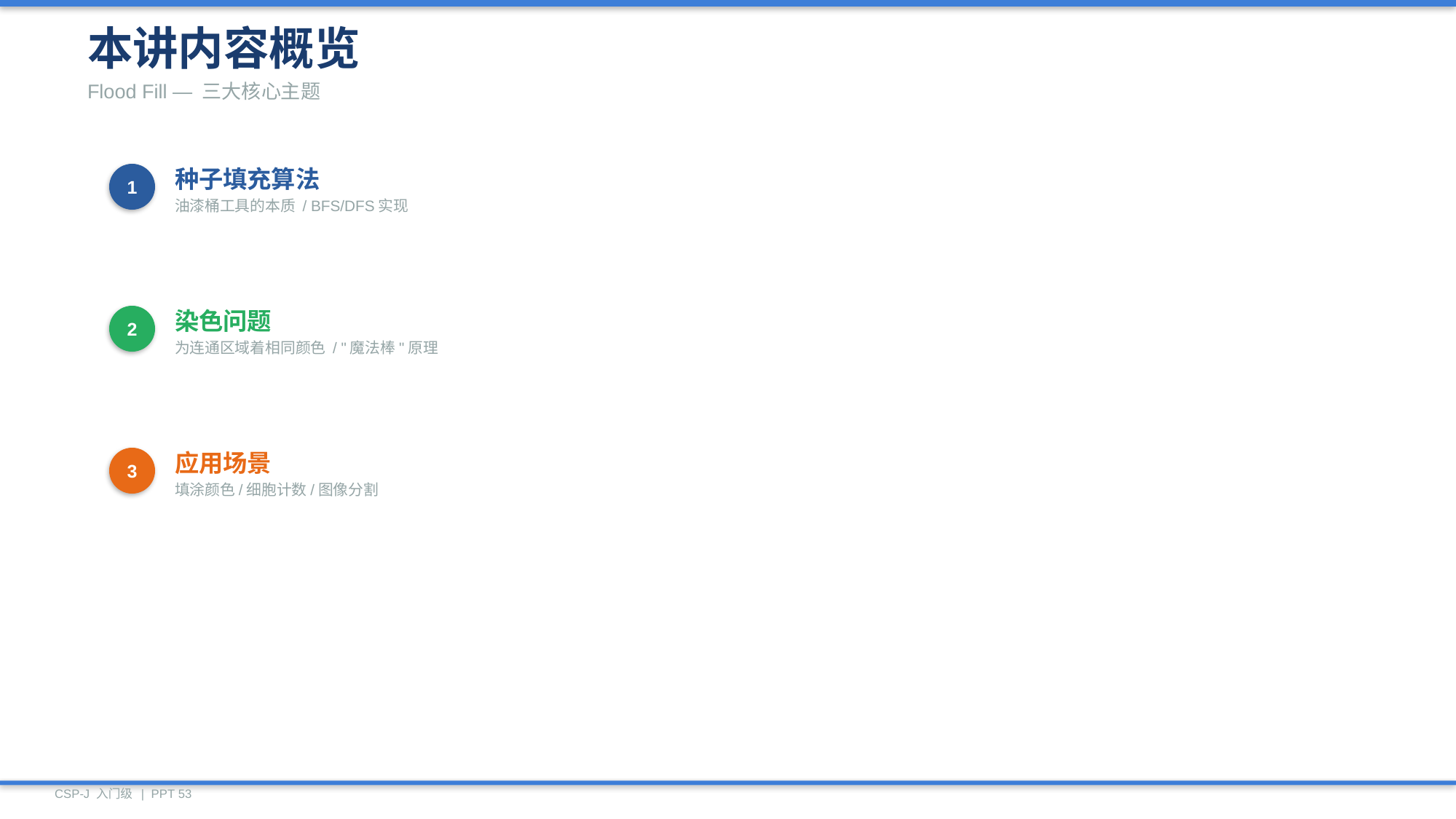

本讲内容概览
Flood Fill — 三大核心主题
1
种子填充算法
油漆桶工具的本质 / BFS/DFS实现
2
染色问题
为连通区域着相同颜色 / "魔法棒"原理
3
应用场景
填涂颜色/细胞计数/图像分割

CSP-J 入门级  |  PPT 53